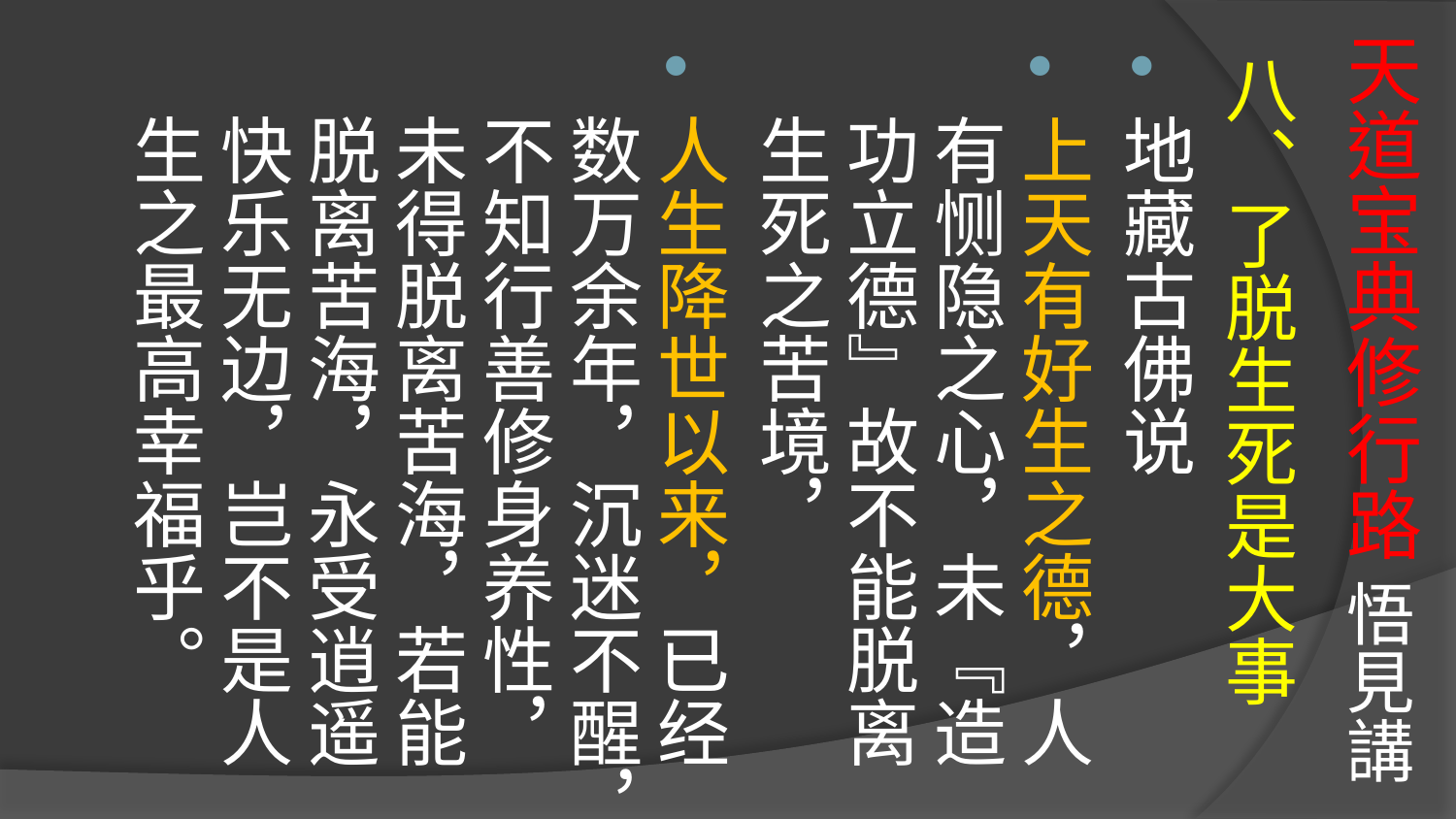

# 天道宝典修行路 悟見講
八、了脱生死是大事
地藏古佛说
上天有好生之德，人有恻隐之心，未『造功立德』故不能脱离生死之苦境，
人生降世以来，已经数万余年，沉迷不醒，不知行善修身养性，未得脱离苦海，若能脱离苦海，永受逍遥快乐无边，岂不是人生之最高幸福乎。